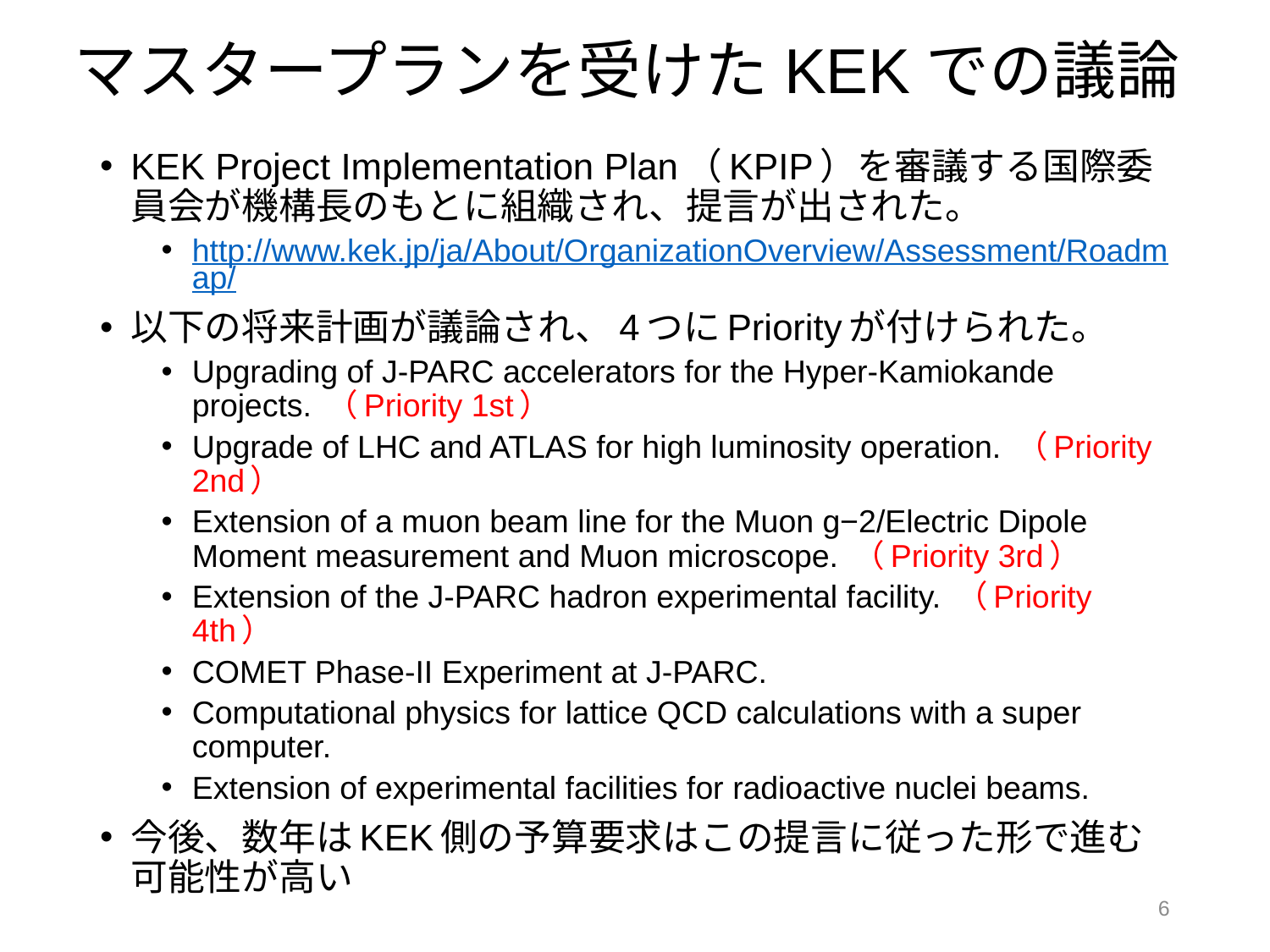

# マスタープランを受けたKEKでの議論
KEK Project Implementation Plan（KPIP）を審議する国際委員会が機構長のもとに組織され、提言が出された。
http://www.kek.jp/ja/About/OrganizationOverview/Assessment/Roadmap/
以下の将来計画が議論され、4つにPriorityが付けられた。
Upgrading of J-PARC accelerators for the Hyper-Kamiokande projects. （Priority 1st）
Upgrade of LHC and ATLAS for high luminosity operation. （Priority 2nd）
Extension of a muon beam line for the Muon g−2/Electric Dipole Moment measurement and Muon microscope. （Priority 3rd）
Extension of the J-PARC hadron experimental facility. （Priority 4th）
COMET Phase-II Experiment at J-PARC.
Computational physics for lattice QCD calculations with a super computer.
Extension of experimental facilities for radioactive nuclei beams.
今後、数年はKEK側の予算要求はこの提言に従った形で進む可能性が高い

6